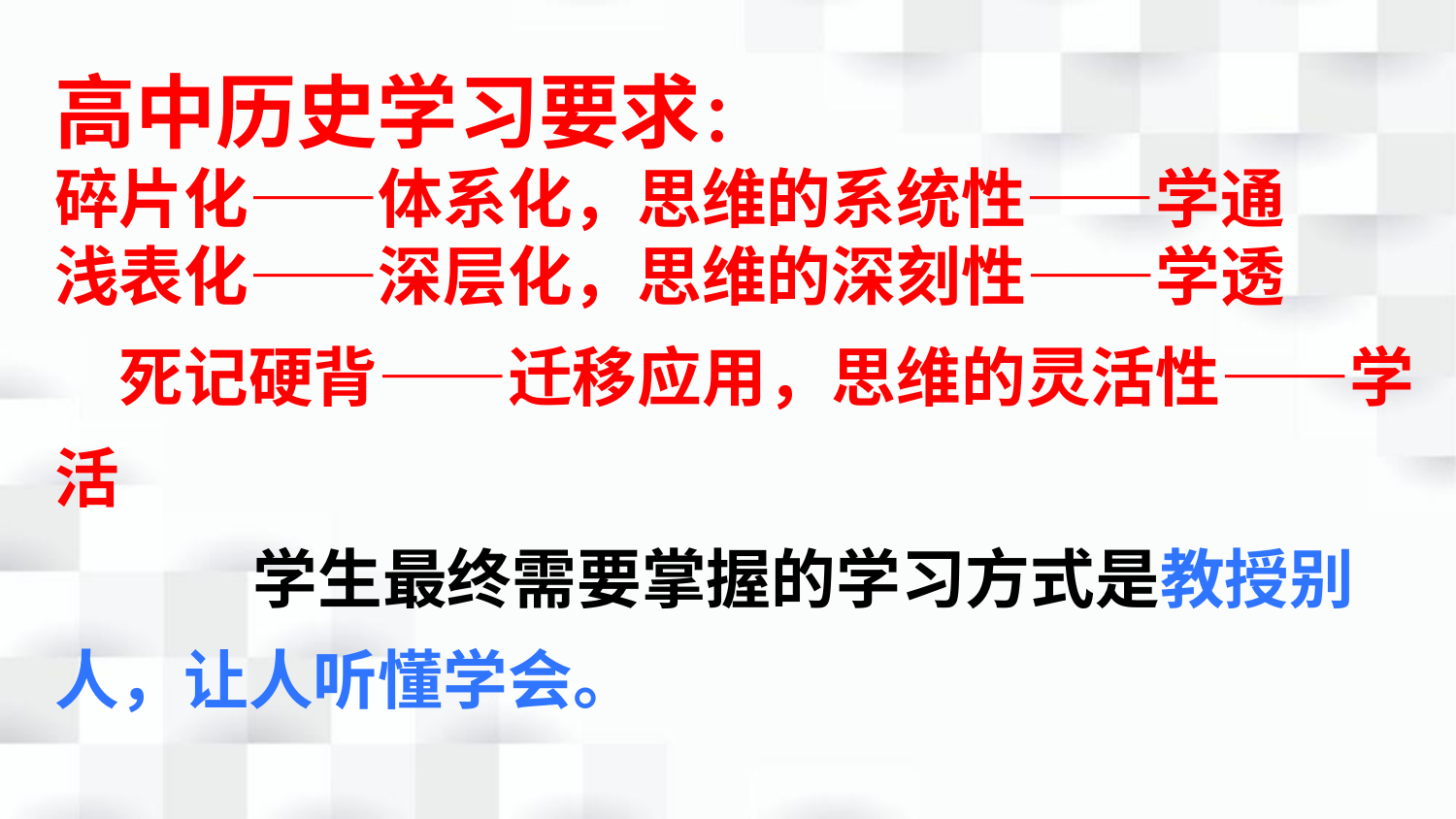

高中历史学习要求：碎片化——体系化，思维的系统性——学通浅表化——深层化，思维的深刻性——学透死记硬背——迁移应用，思维的灵活性——学活
        学生最终需要掌握的学习方式是教授别人，让人听懂学会。